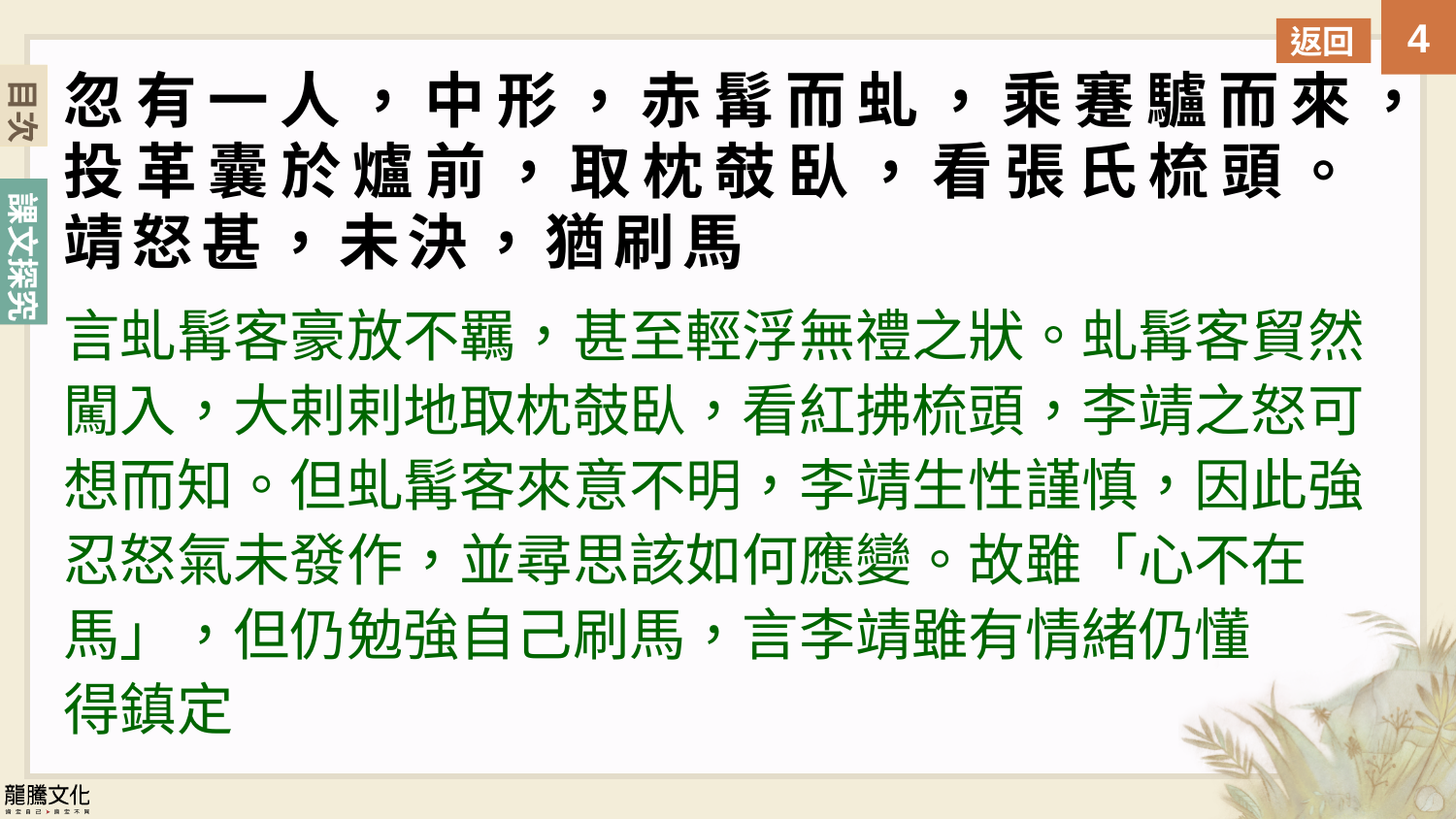

返回
忽有一人，中形，赤髯而虬，乘蹇驢而來，投革囊於爐前，取枕攲臥，看張氏梳頭。靖怒甚，未決，猶刷馬
言虬髯客豪放不羈，甚至輕浮無禮之狀。虬髯客貿然闖入，大剌剌地取枕攲臥，看紅拂梳頭，李靖之怒可想而知。但虬髯客來意不明，李靖生性謹慎，因此強忍怒氣未發作，並尋思該如何應變。故雖「心不在馬」，但仍勉強自己刷馬，言李靖雖有情緒仍懂
得鎮定